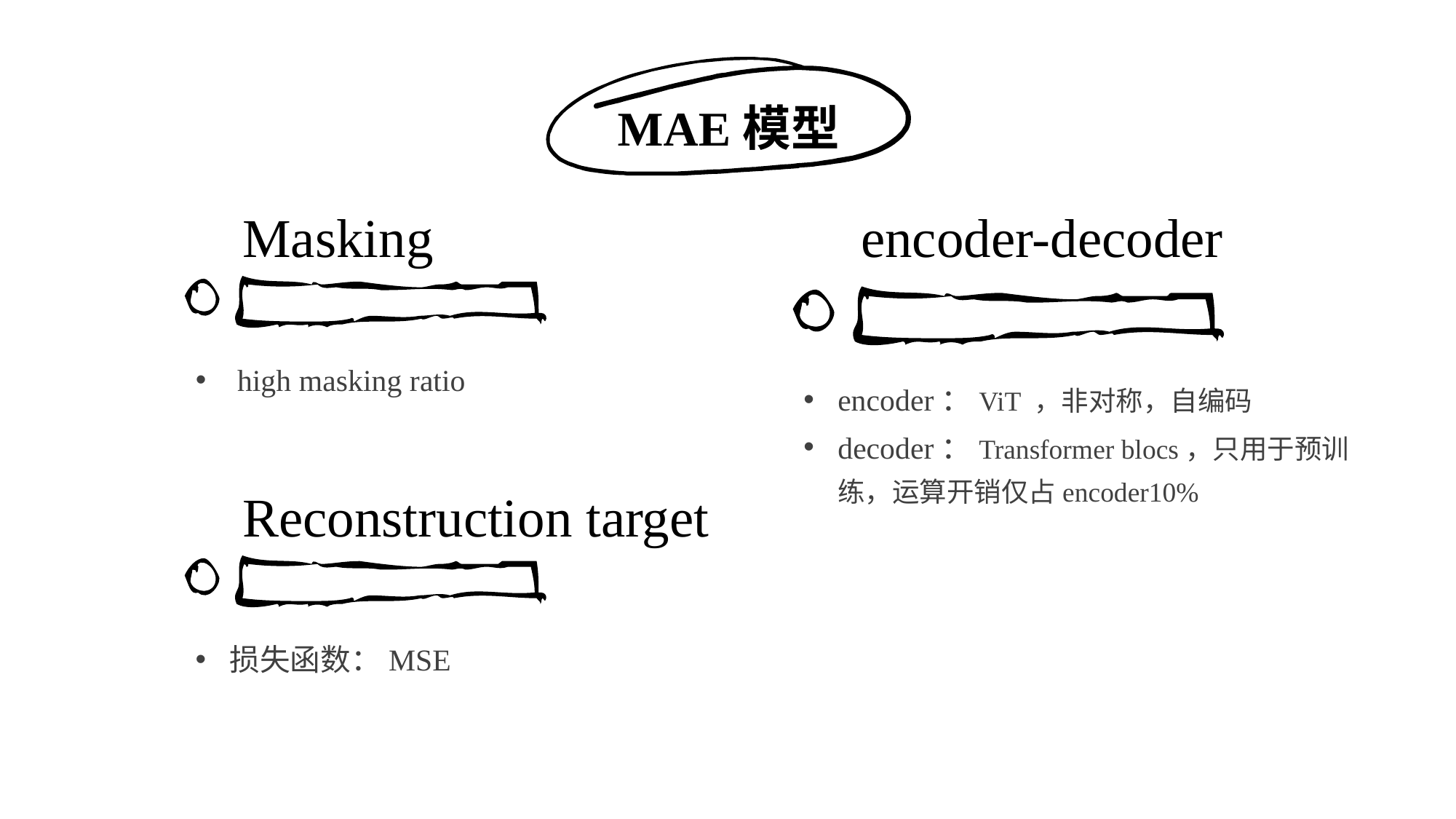

MAE模型
Masking
 high masking ratio

encoder-decoder
encoder：ViT ，非对称，自编码
decoder：Transformer blocs，只用于预训练，运算开销仅占encoder10%

Reconstruction target
损失函数：MSE